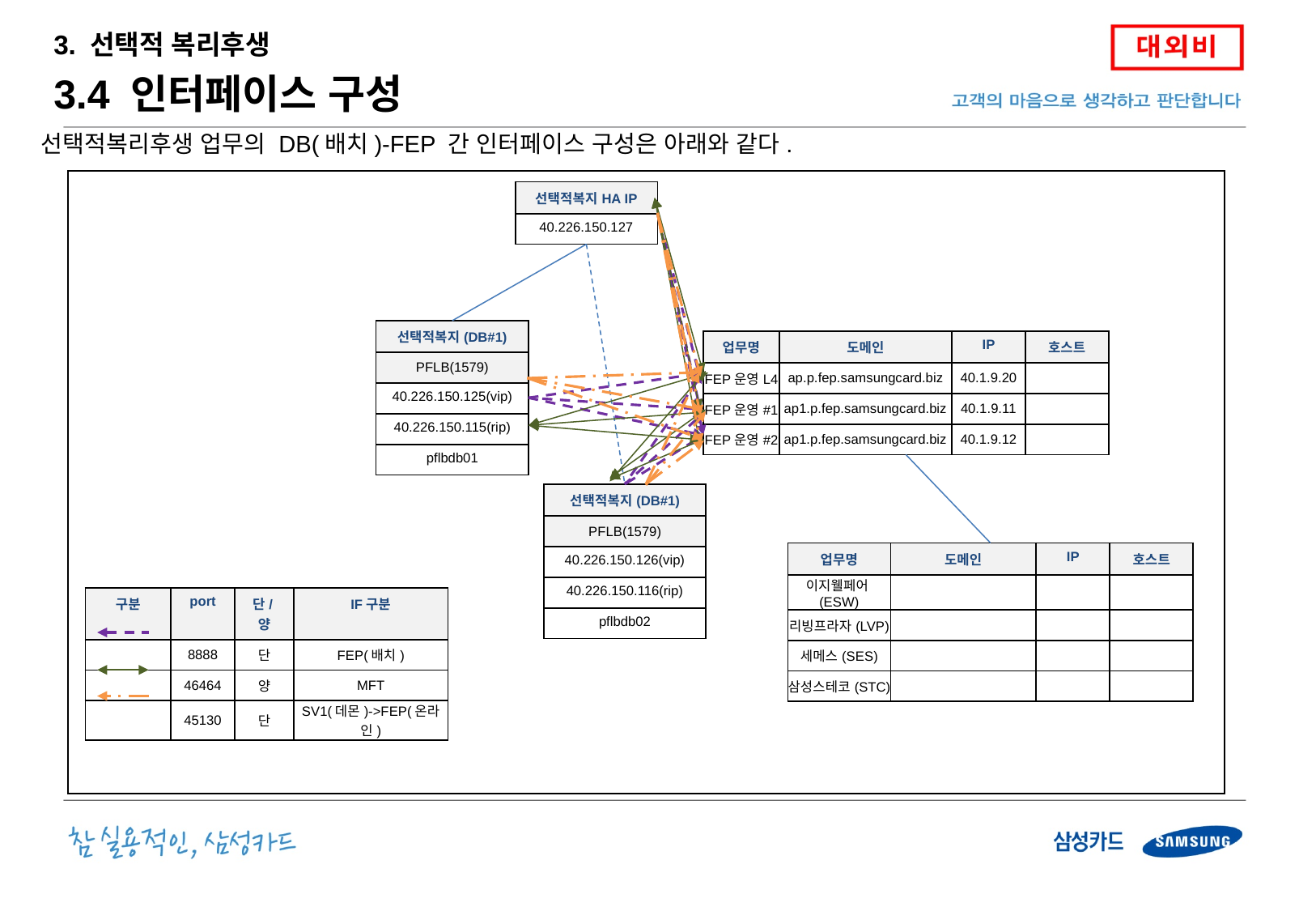

3. 선택적 복리후생
3.4 인터페이스 구성
선택적복리후생 업무의 DB(배치)-FEP 간 인터페이스 구성은 아래와 같다.

| 선택적복지HA IP |
| --- |
| 40.226.150.127 |
| 선택적복지(DB#1) |
| --- |
| PFLB(1579) |
| 40.226.150.125(vip) |
| 40.226.150.115(rip) |
| pflbdb01 |
| 업무명 | 도메인 | IP | 호스트 |
| --- | --- | --- | --- |
| FEP운영L4 | ap.p.fep.samsungcard.biz | 40.1.9.20 |  |
| FEP운영#1 | ap1.p.fep.samsungcard.biz | 40.1.9.11 |  |
| FEP운영#2 | ap1.p.fep.samsungcard.biz | 40.1.9.12 |  |
| 선택적복지(DB#1) |
| --- |
| PFLB(1579) |
| 40.226.150.126(vip) |
| 40.226.150.116(rip) |
| pflbdb02 |
| 업무명 | 도메인 | IP | 호스트 |
| --- | --- | --- | --- |
| 이지웰페어(ESW) |  |  |  |
| 리빙프라자(LVP) |  |  |  |
| 세메스(SES) |  |  |  |
| 삼성스테코(STC) |  |  |  |
| 구분 | port | 단/양 | IF구분 |
| --- | --- | --- | --- |
|  | 8888 | 단 | FEP(배치) |
|  | 46464 | 양 | MFT |
|  | 45130 | 단 | SV1(데몬)->FEP(온라인) |